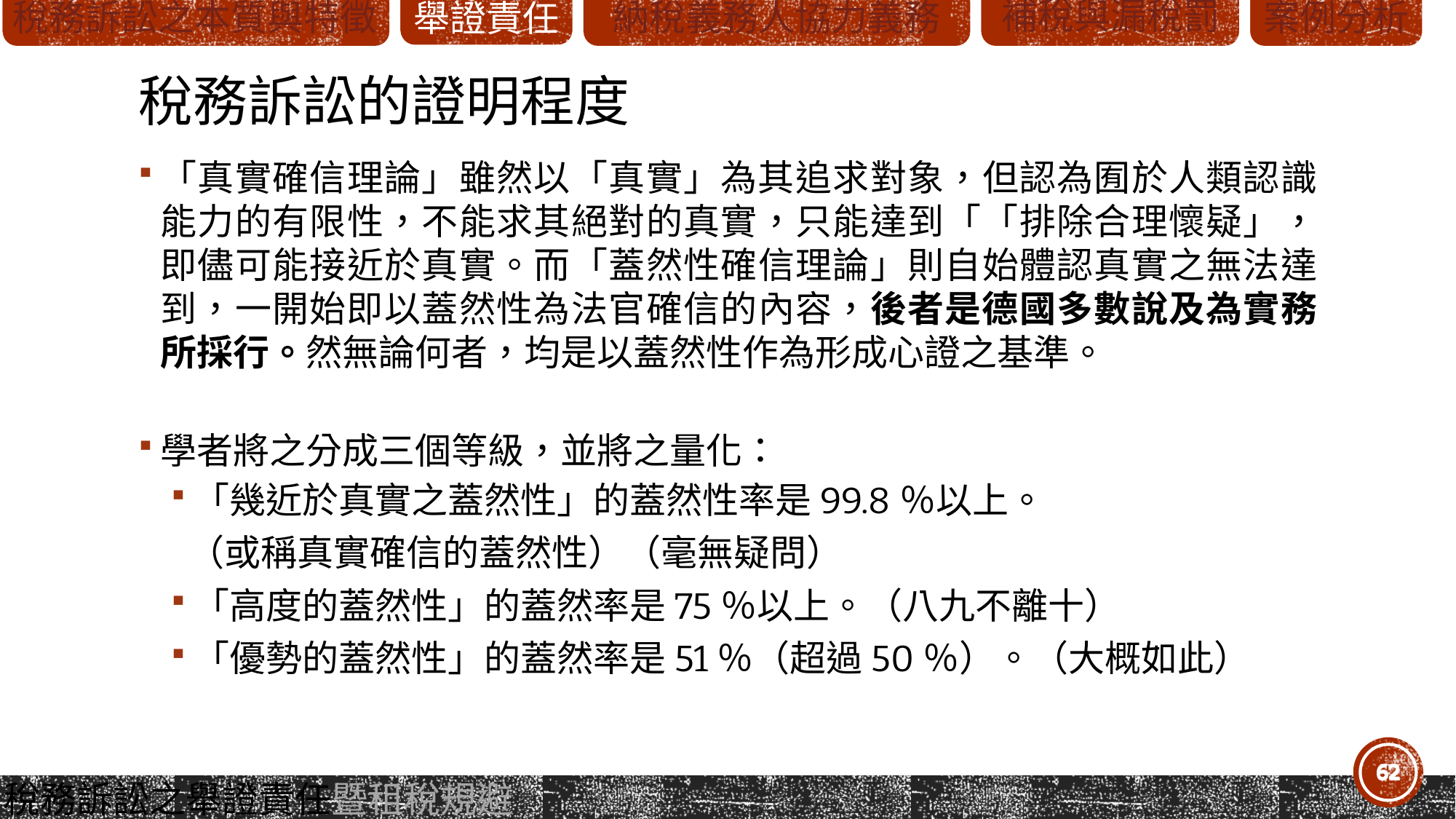

# 稅務訴訟的證明程度
「真實確信理論」雖然以「真實」為其追求對象，但認為囿於人類認識能力的有限性，不能求其絕對的真實，只能達到「「排除合理懷疑」，即儘可能接近於真實。而「蓋然性確信理論」則自始體認真實之無法達到，一開始即以蓋然性為法官確信的內容，後者是德國多數說及為實務所採行。然無論何者，均是以蓋然性作為形成心證之基準。

學者將之分成三個等級，並將之量化：
「幾近於真實之蓋然性」的蓋然性率是99.8％以上。
 （或稱真實確信的蓋然性）（毫無疑問）
「高度的蓋然性」的蓋然率是75％以上。（八九不離十）
「優勢的蓋然性」的蓋然率是51％（超過50％）。（大概如此）
62